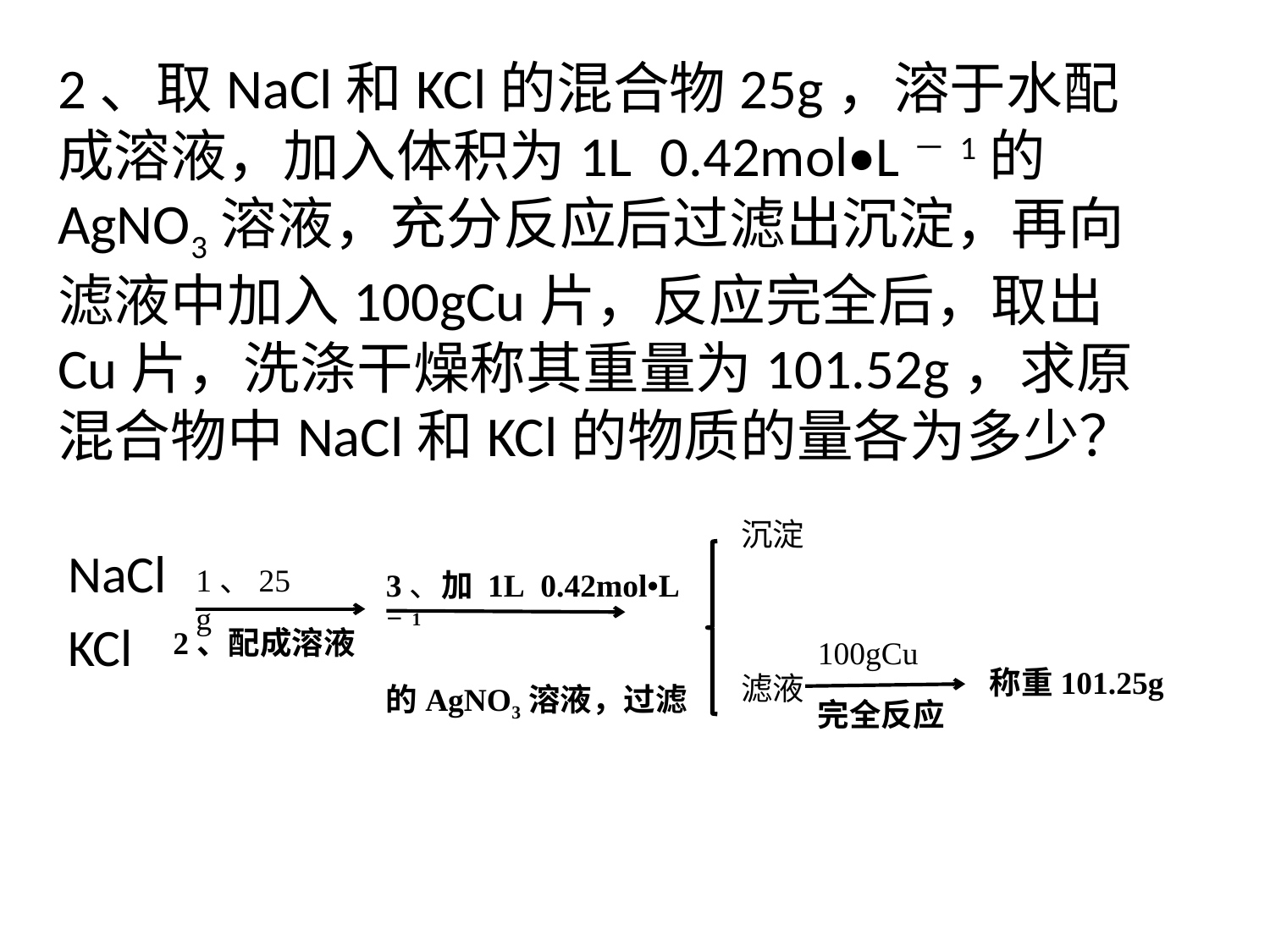

2、取NaCl和KCl的混合物25g，溶于水配成溶液，加入体积为1L 0.42mol•L－1的AgNO3溶液，充分反应后过滤出沉淀，再向滤液中加入100gCu片，反应完全后，取出Cu片，洗涤干燥称其重量为101.52g，求原混合物中NaCl和KCl的物质的量各为多少？

沉淀
NaCl
KCl

1、25g
3、加 1L 0.42mol•L－1

的AgNO3溶液，过滤
2、配成溶液
100gCu
称重101.25g
滤液
完全反应